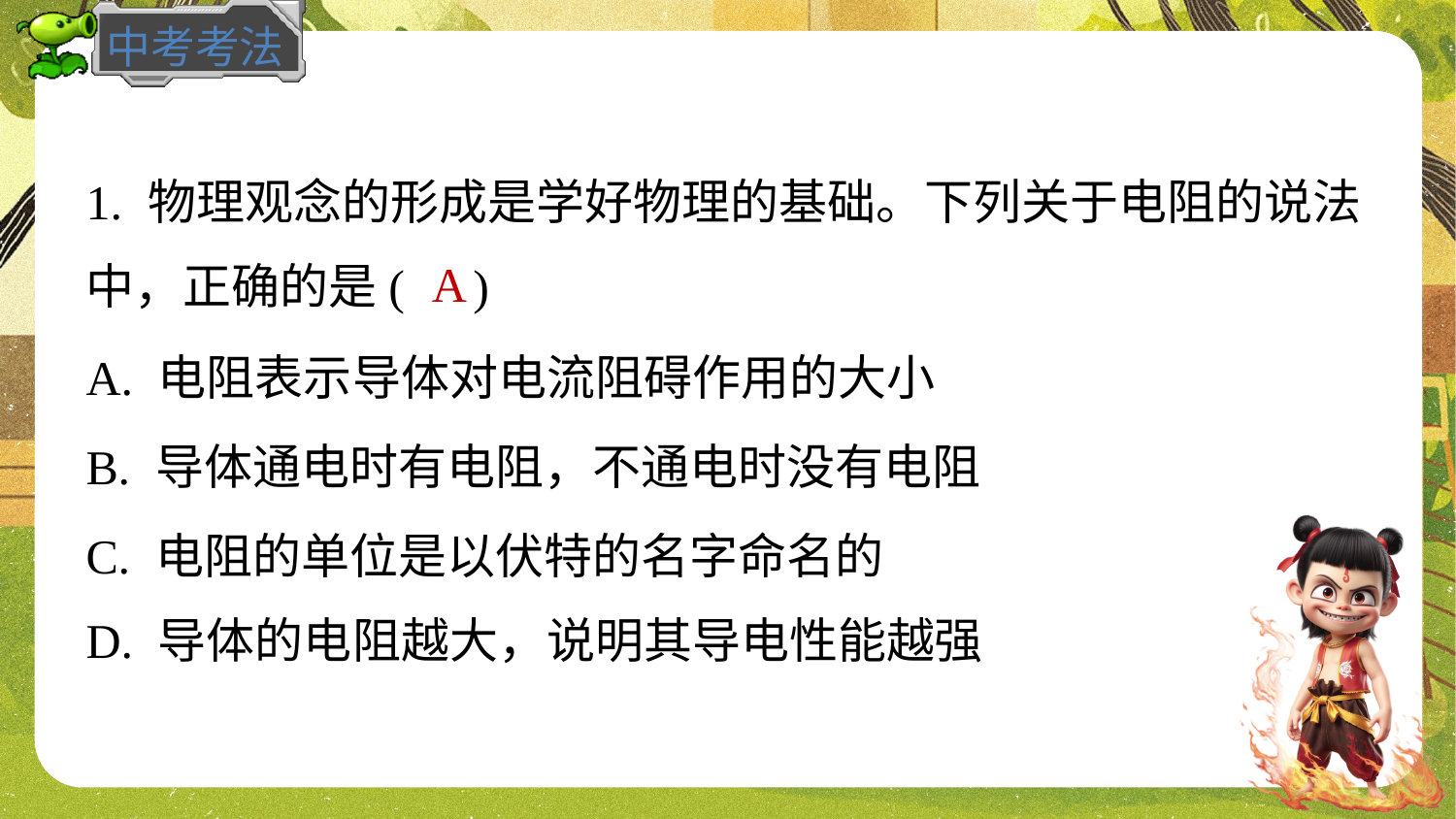

1. 物理观念的形成是学好物理的基础。下列关于电阻的说法
中，正确的是(     )
A
A. 电阻表示导体对电流阻碍作用的大小
B. 导体通电时有电阻，不通电时没有电阻
C. 电阻的单位是以伏特的名字命名的
D. 导体的电阻越大，说明其导电性能越强